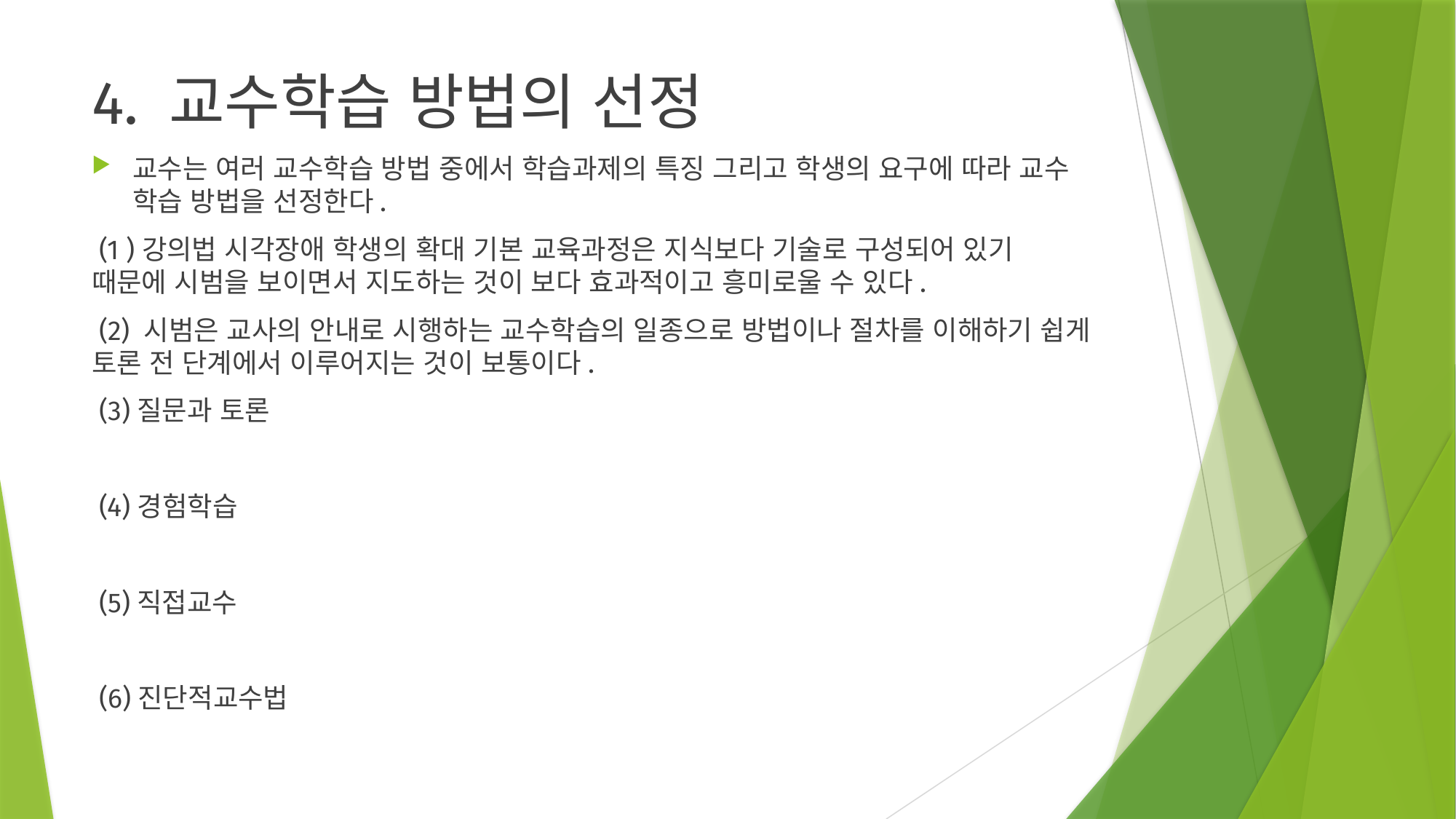

4. 교수학습 방법의 선정
교수는 여러 교수학습 방법 중에서 학습과제의 특징 그리고 학생의 요구에 따라 교수 학습 방법을 선정한다.
 (1 )강의법 시각장애 학생의 확대 기본 교육과정은 지식보다 기술로 구성되어 있기 때문에 시범을 보이면서 지도하는 것이 보다 효과적이고 흥미로울 수 있다.
 (2) 시범은 교사의 안내로 시행하는 교수학습의 일종으로 방법이나 절차를 이해하기 쉽게 토론 전 단계에서 이루어지는 것이 보통이다.
 (3)질문과 토론

 (4)경험학습

 (5)직접교수

 (6)진단적교수법